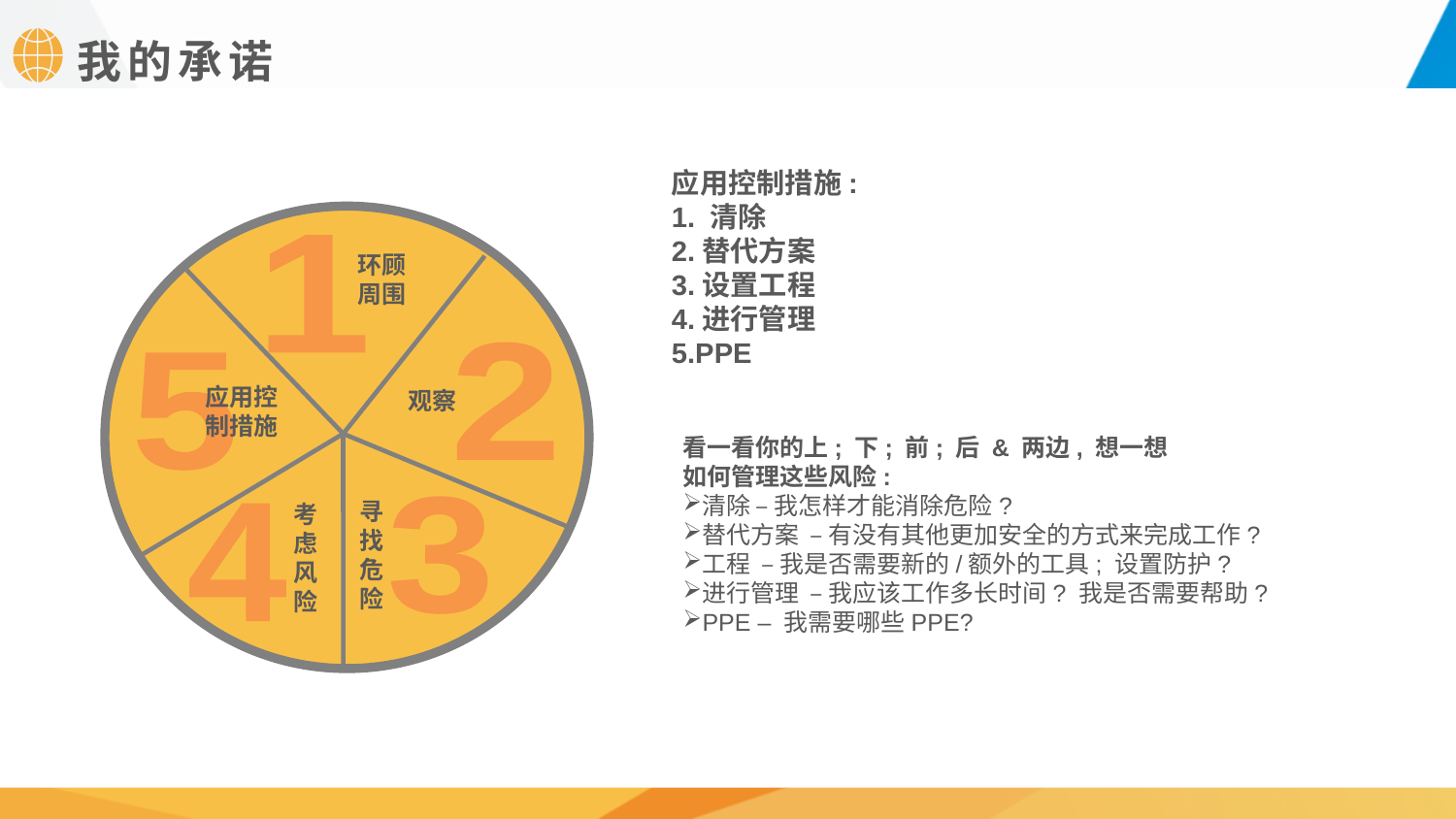

我的承诺

应用控制措施:
1. 清除
2.替代方案
3.设置工程
4.进行管理
5.PPE

1
环顾周围

2
5
应用控制措施
观察
看一看你的上; 下; 前; 后 & 两边, 想一想
如何管理这些风险:
清除 – 我怎样才能消除危险?
替代方案  – 有没有其他更加安全的方式来完成工作?
工程  – 我是否需要新的/额外的工具; 设置防护?
进行管理  – 我应该工作多长时间? 我是否需要帮助?
PPE – 我需要哪些PPE?
寻找危险
考虑风险
3
4